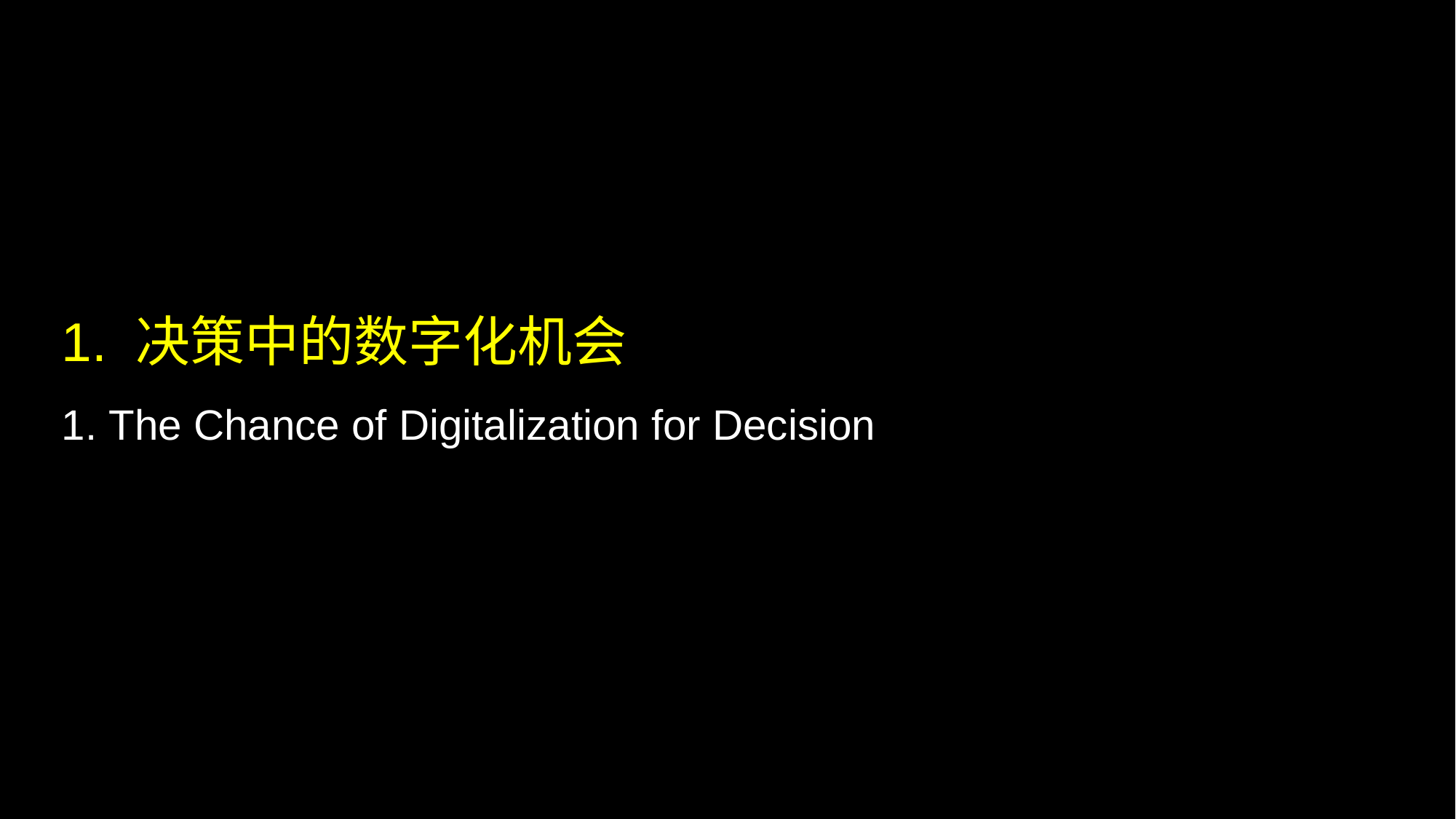

# 1. 决策中的数字化机会 1. The Chance of Digitalization for Decision